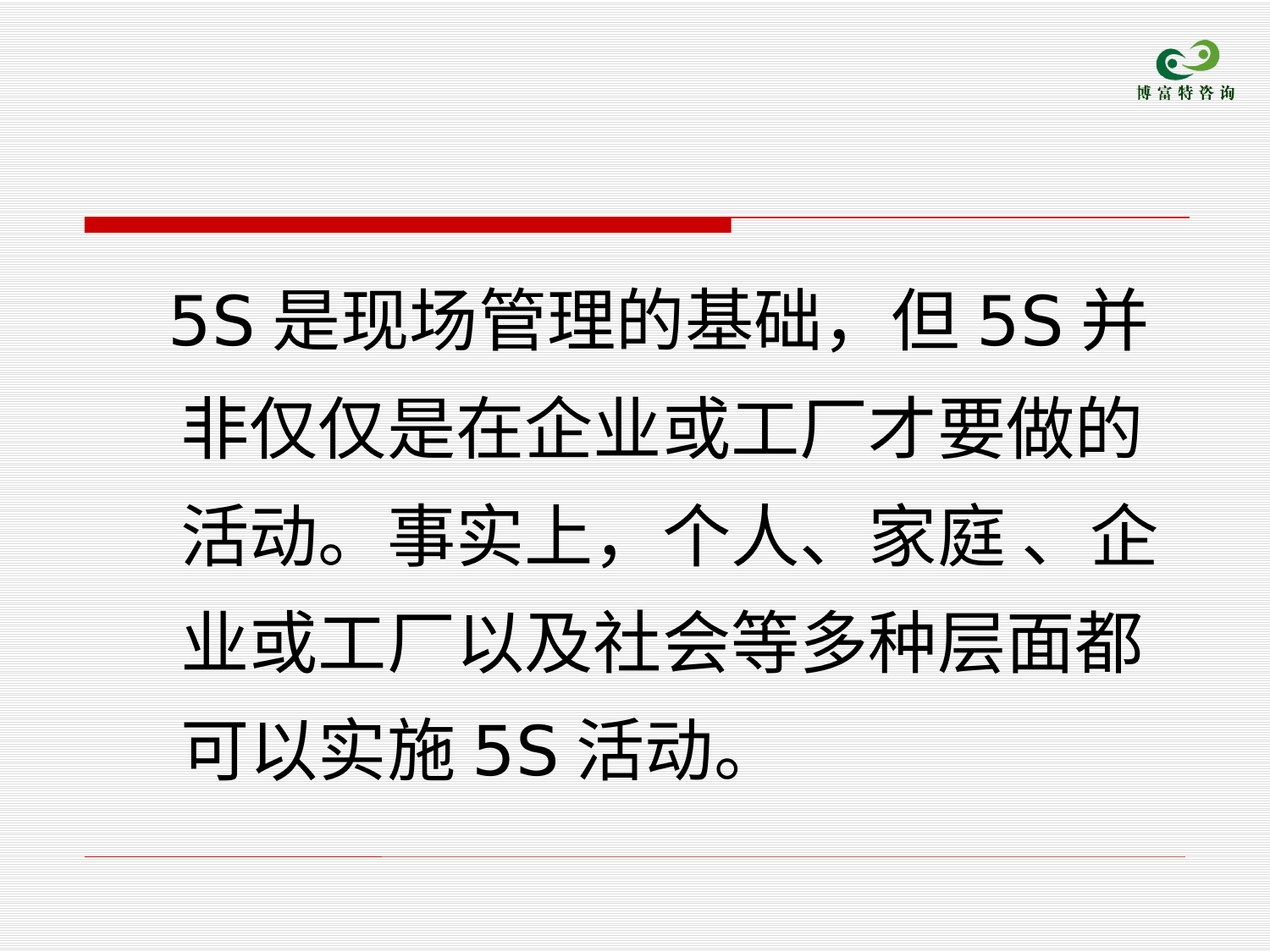

5S是现场管理的基础，但5S并非仅仅是在企业或工厂才要做的活动。事实上，个人、家庭 、企业或工厂以及社会等多种层面都可以实施5S活动。
37